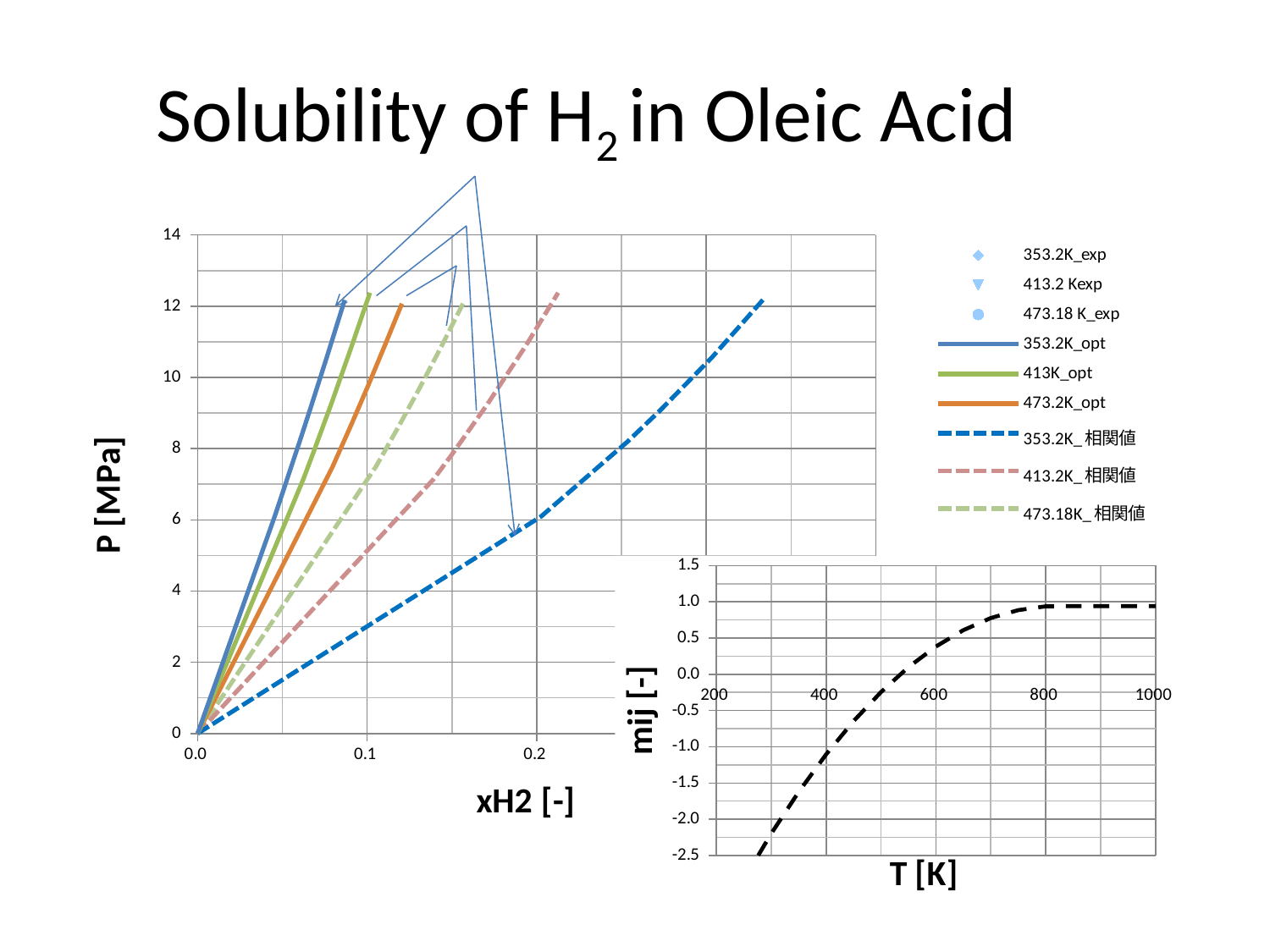

# Solubility of H2 in Oleic Acid

### Chart

| Category |  |  |  |  |  |  |  |  |  |
|---|---|---|---|---|---|---|---|---|---|

### Chart

| Category |  | mij相関式の値 mij |
|---|---|---|